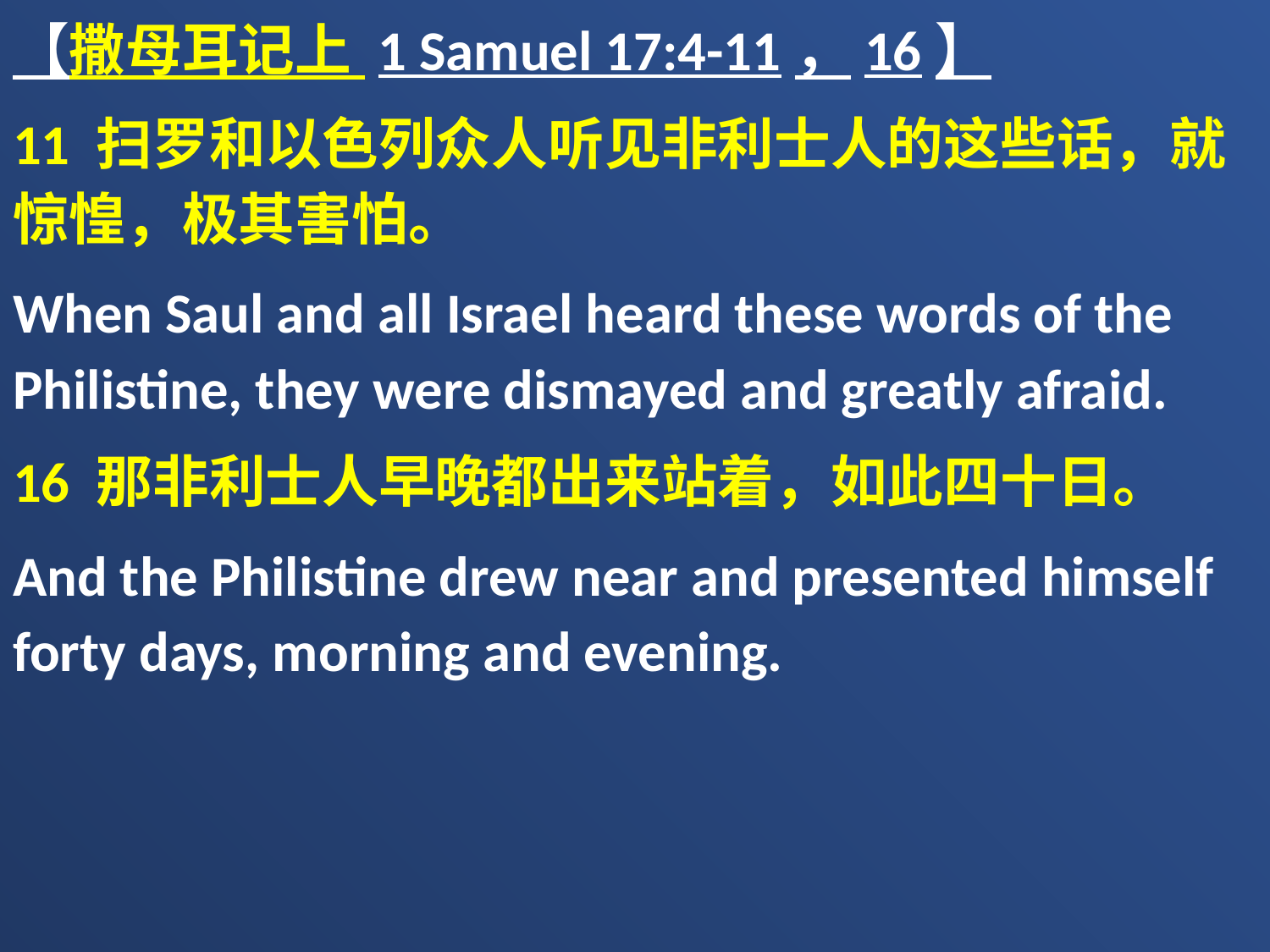

【撒母耳记上 1 Samuel 17:4-11，16】
11 扫罗和以色列众人听见非利士人的这些话，就惊惶，极其害怕。
When Saul and all Israel heard these words of the Philistine, they were dismayed and greatly afraid.
16 那非利士人早晚都出来站着，如此四十日。
And the Philistine drew near and presented himself forty days, morning and evening.